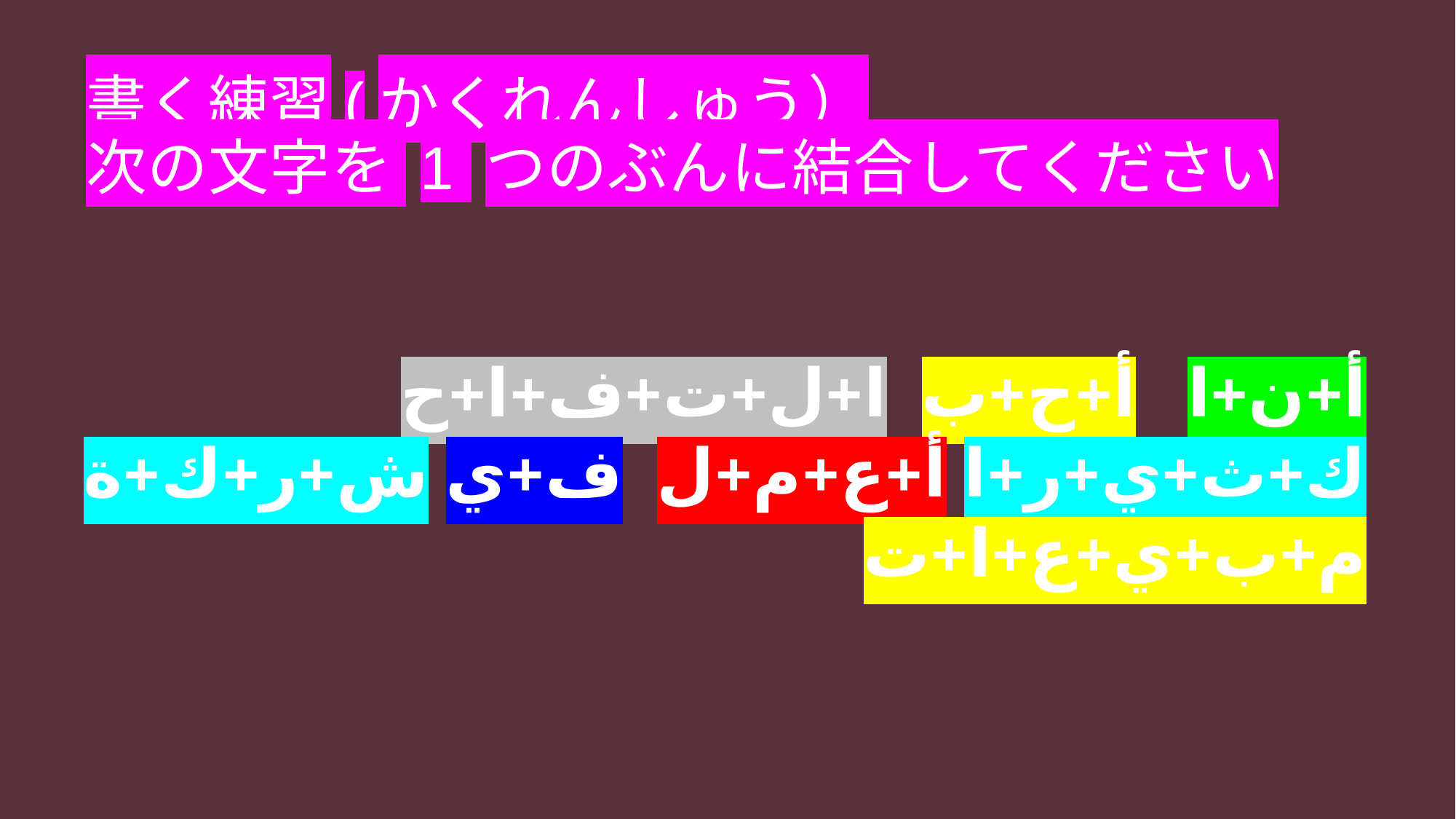

# 書く練習(かくれんしゅう） 次の文字を 1 つのぶんに結合してください
أ+ن+ا   أ+ح+ب  ا+ل+ت+ف+ا+ح ك+ث+ي+ر+ا أ+ع+م+ل  ف+ي ش+ر+ك+ة م+ب+ي+ع+ا+ت